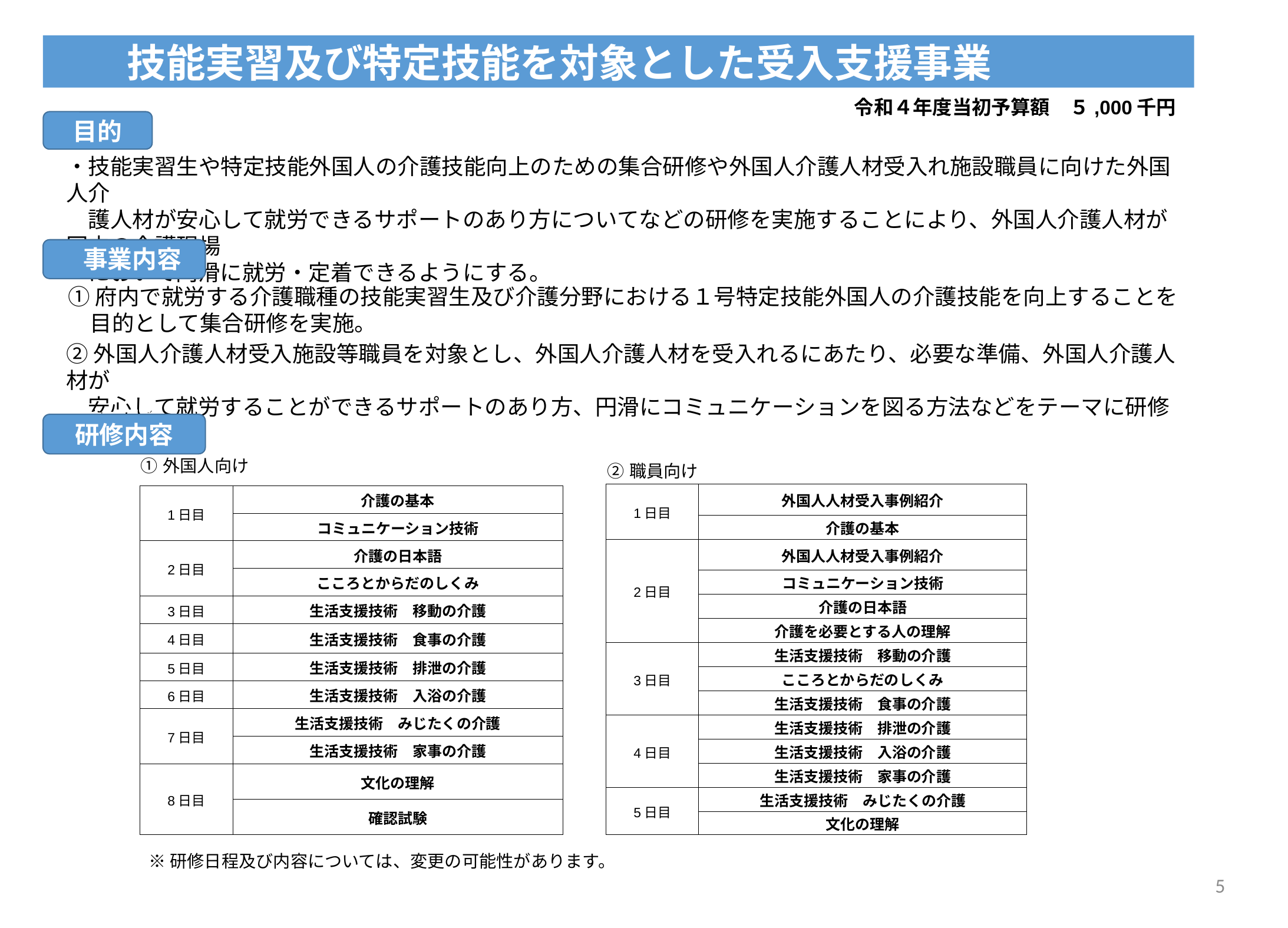

技能実習及び特定技能を対象とした受入支援事業
令和４年度当初予算額　５,000千円

目的
・技能実習生や特定技能外国人の介護技能向上のための集合研修や外国人介護人材受入れ施設職員に向けた外国人介
　護人材が安心して就労できるサポートのあり方についてなどの研修を実施することにより、外国人介護人材が国内の介護現場
　において円滑に就労・定着できるようにする。
事業内容

①府内で就労する介護職種の技能実習生及び介護分野における１号特定技能外国人の介護技能を向上することを
　目的として集合研修を実施。
②外国人介護人材受入施設等職員を対象とし、外国人介護人材を受入れるにあたり、必要な準備、外国人介護人材が
　安心して就労することができるサポートのあり方、円滑にコミュニケーションを図る方法などをテーマに研修を実施。
実施回数

研修内容
| ①外国人向け |  |
| --- | --- |
| 1日目 | 介護の基本 |
|  | コミュニケーション技術 |
| 2日目 | 介護の日本語 |
|  | こころとからだのしくみ |
| 3日目 | 生活支援技術　移動の介護 |
| 4日目 | 生活支援技術　食事の介護 |
| 5日目 | 生活支援技術　排泄の介護 |
| 6日目 | 生活支援技術　入浴の介護 |
| 7日目 | 生活支援技術　みじたくの介護 |
|  | 生活支援技術　家事の介護 |
| 8日目 | 文化の理解 |
|  | 確認試験 |
| ②職員向け |  |
| --- | --- |
| 1日目 | 外国人人材受入事例紹介 |
|  | 介護の基本 |
| 2日目 | 外国人人材受入事例紹介 |
|  | コミュニケーション技術 |
|  | 介護の日本語 |
|  | 介護を必要とする人の理解 |
| 3日目 | 生活支援技術　移動の介護 |
|  | こころとからだのしくみ |
|  | 生活支援技術　食事の介護 |
| 4日目 | 生活支援技術　排泄の介護 |
|  | 生活支援技術　入浴の介護 |
|  | 生活支援技術　家事の介護 |
| 5日目 | 生活支援技術　みじたくの介護 |
|  | 文化の理解 |
※研修日程及び内容については、変更の可能性があります。
5